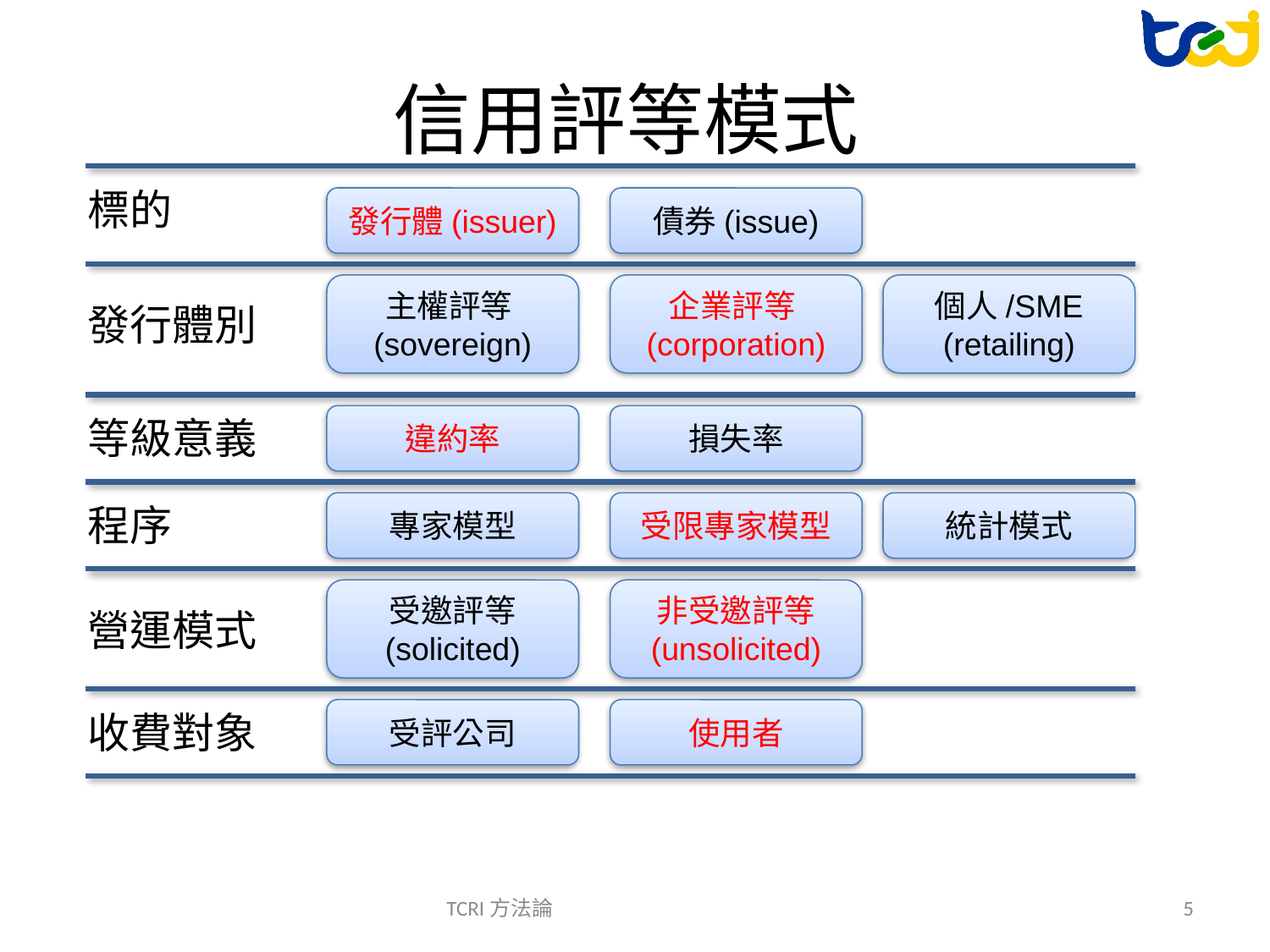

# 信用評等模式
標的
發行體(issuer)
債券(issue)
主權評等(sovereign)
企業評等(corporation)
個人/SME
(retailing)
發行體別
等級意義
違約率
損失率
程序
專家模型
受限專家模型
統計模式
受邀評等
(solicited)
非受邀評等
(unsolicited)
營運模式
收費對象
受評公司
使用者
TCRI方法論
5